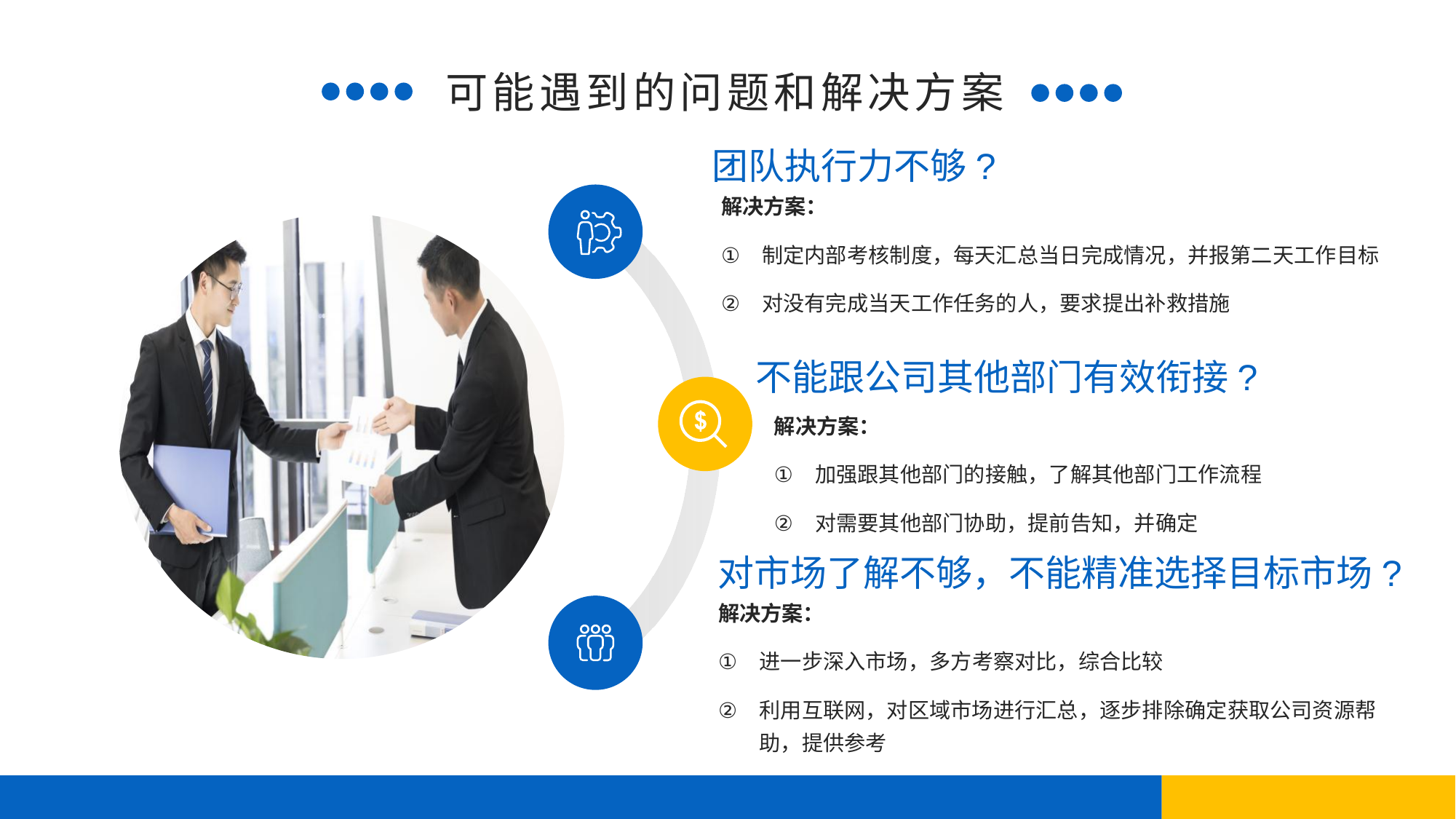

可能遇到的问题和解决方案

团队执行力不够?
解决方案：
制定内部考核制度，每天汇总当日完成情况，并报第二天工作目标
对没有完成当天工作任务的人，要求提出补救措施

不能跟公司其他部门有效衔接?

解决方案：
加强跟其他部门的接触，了解其他部门工作流程
对需要其他部门协助，提前告知，并确定
对市场了解不够，不能精准选择目标市场?
解决方案：
进一步深入市场，多方考察对比，综合比较
利用互联网，对区域市场进行汇总，逐步排除确定获取公司资源帮助，提供参考